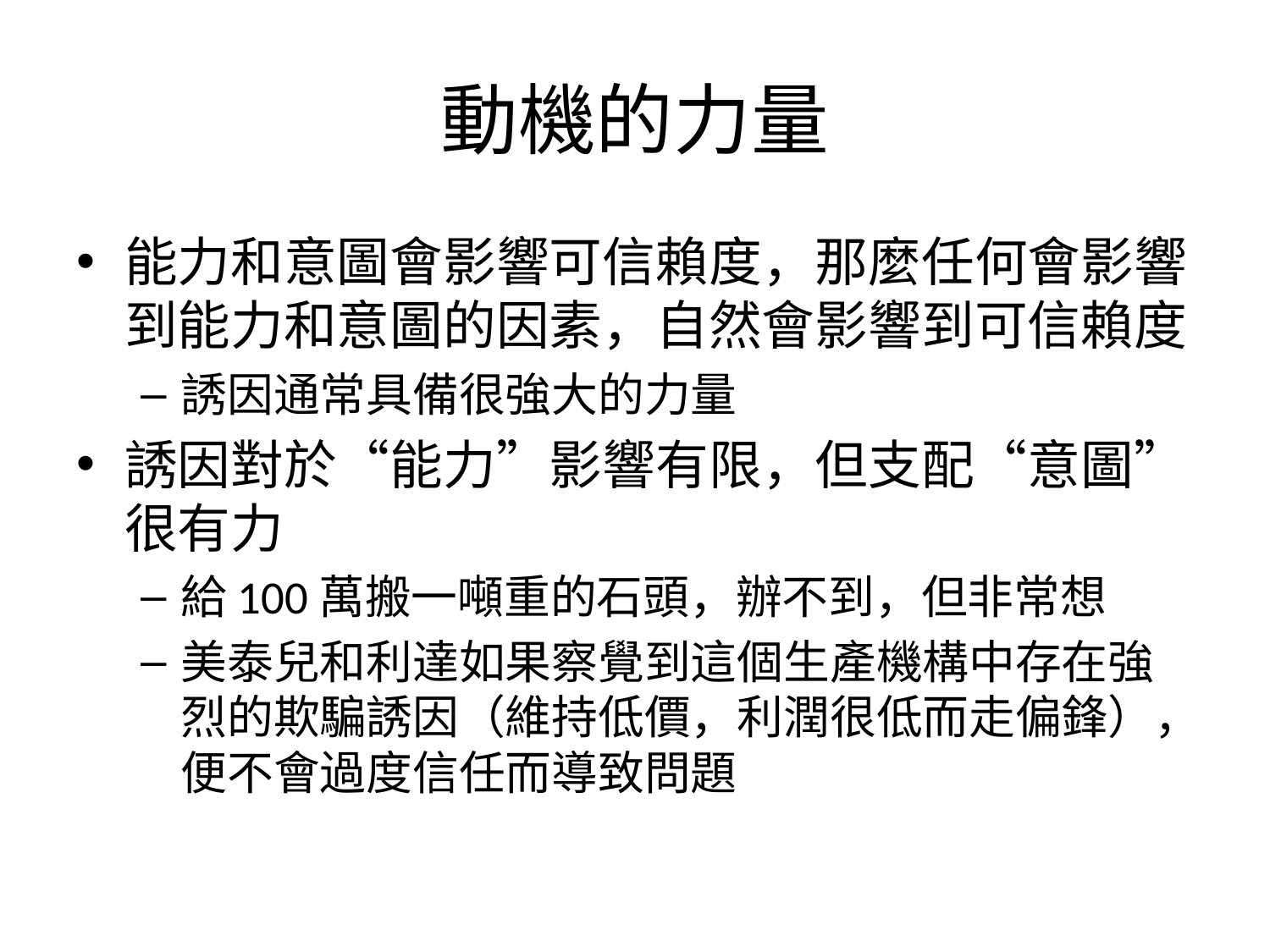

# 動機的力量
能力和意圖會影響可信賴度，那麼任何會影響到能力和意圖的因素，自然會影響到可信賴度
誘因通常具備很強大的力量
誘因對於“能力”影響有限，但支配“意圖”很有力
給100萬搬一噸重的石頭，辦不到，但非常想
美泰兒和利達如果察覺到這個生產機構中存在強烈的欺騙誘因（維持低價，利潤很低而走偏鋒），便不會過度信任而導致問題